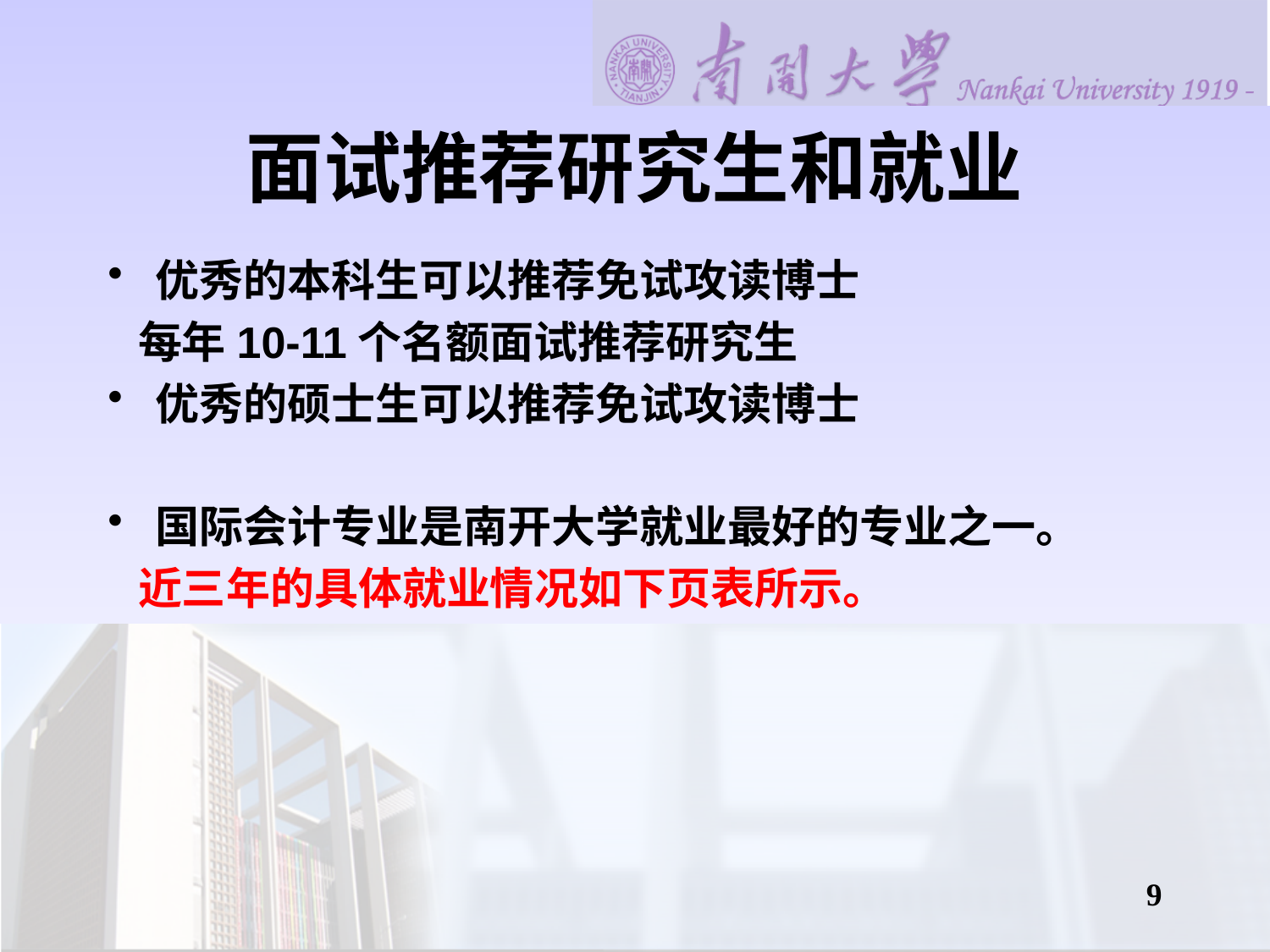

# 面试推荐研究生和就业
优秀的本科生可以推荐免试攻读博士
  每年10-11个名额面试推荐研究生
优秀的硕士生可以推荐免试攻读博士

国际会计专业是南开大学就业最好的专业之一。
  近三年的具体就业情况如下页表所示。
9